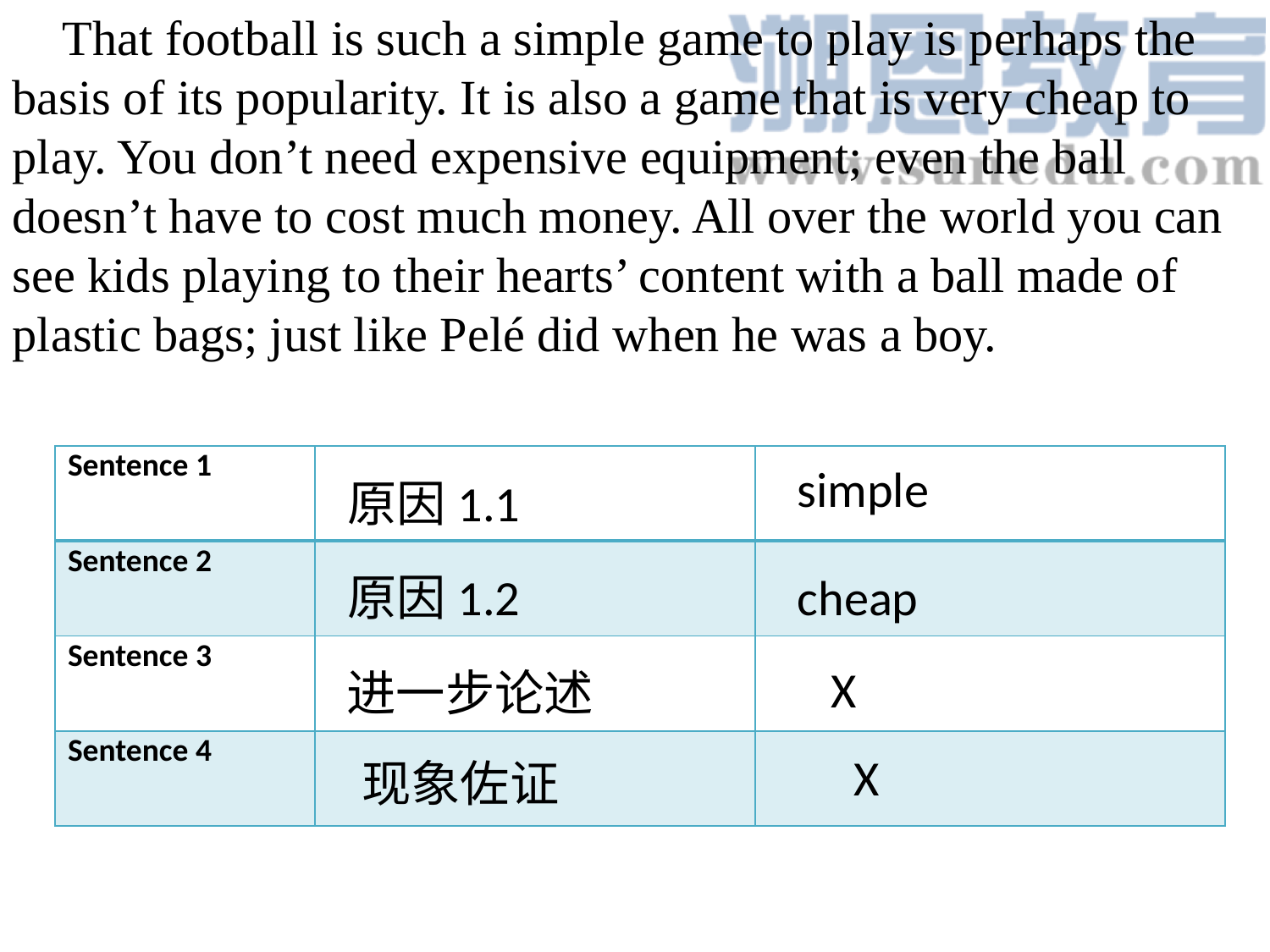

That football is such a simple game to play is perhaps the basis of its popularity. It is also a game that is very cheap to play. You don’t need expensive equipment; even the ball doesn’t have to cost much money. All over the world you can see kids playing to their hearts’ content with a ball made of plastic bags; just like Pelé did when he was a boy.
| Sentence 1 |  |  |
| --- | --- | --- |
| Sentence 2 |  |  |
| Sentence 3 |  |  |
| Sentence 4 |  |  |
simple
原因1.1
原因1.2
cheap
   X
进一步论述
     X
现象佐证